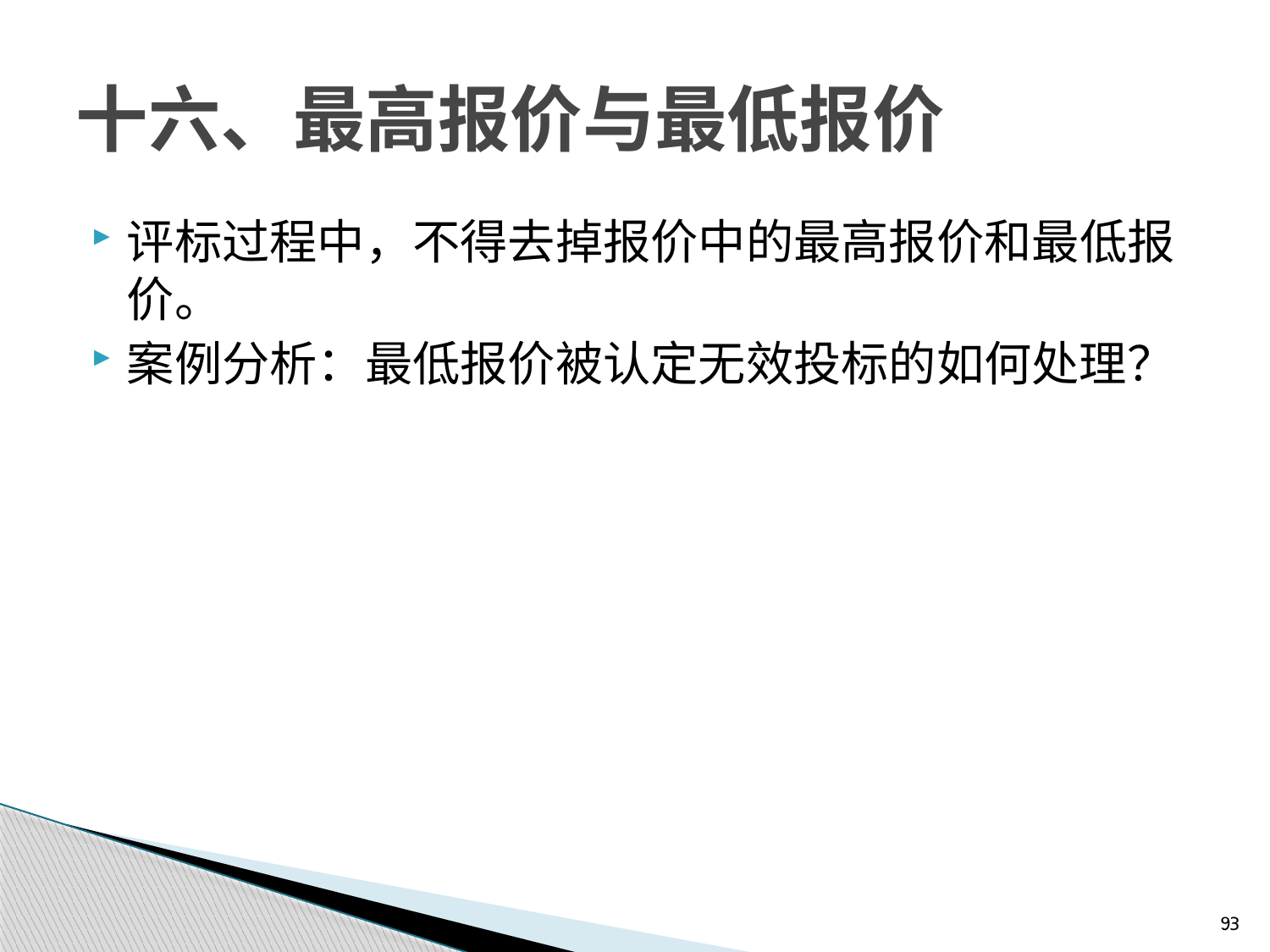

# 十六、最高报价与最低报价
评标过程中，不得去掉报价中的最高报价和最低报价。
案例分析：最低报价被认定无效投标的如何处理？

93